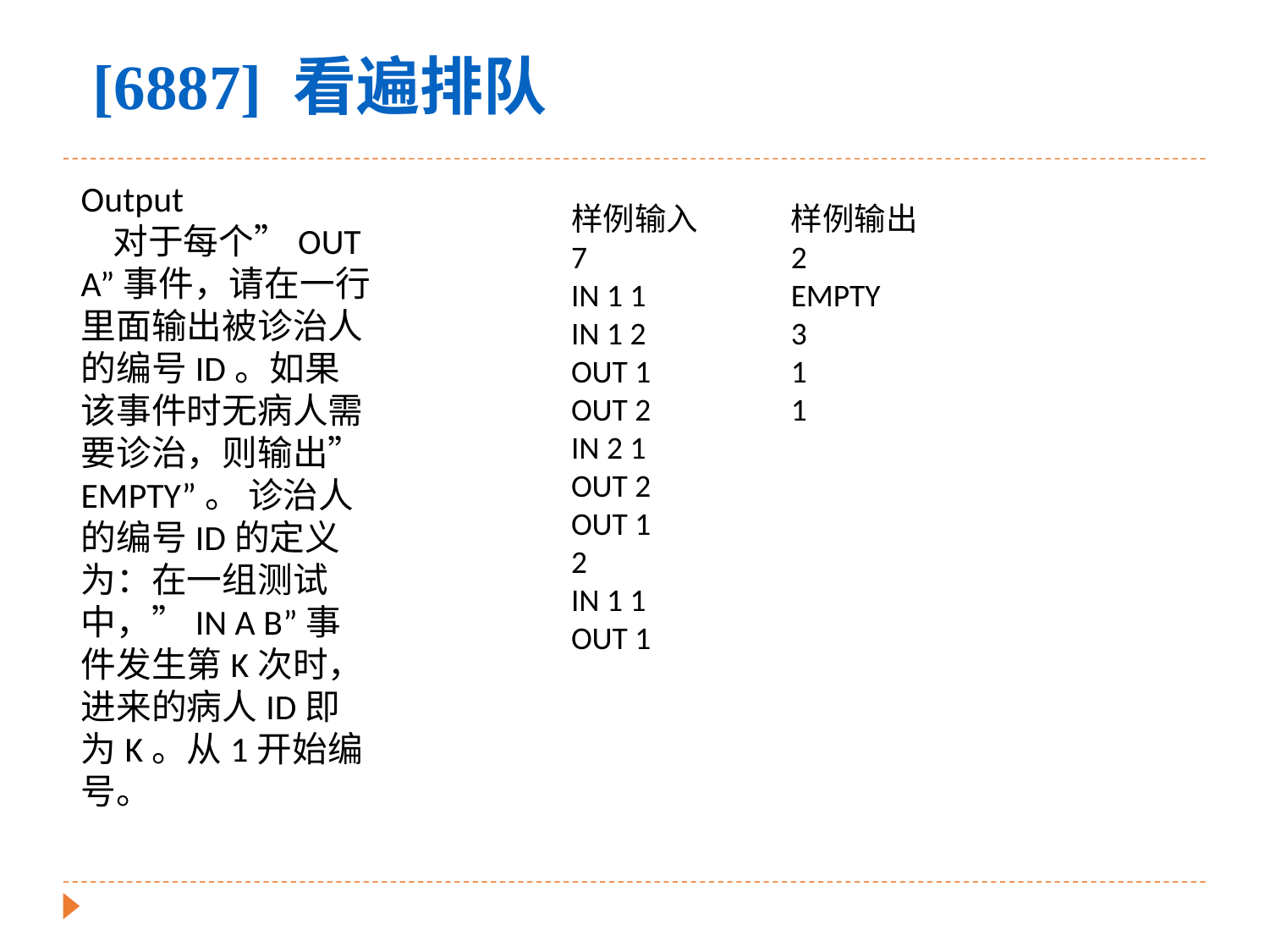

[6887] 看遍排队
Output
   对于每个”OUT A”事件，请在一行里面输出被诊治人的编号ID。如果该事件时无病人需要诊治，则输出”EMPTY”。 诊治人的编号ID的定义为：在一组测试中，”IN A B”事件发生第K次时，进来的病人ID即为K。从1开始编号。

样例输入
7
IN 1 1
IN 1 2
OUT 1
OUT 2
IN 2 1
OUT 2
OUT 1
2
IN 1 1
OUT 1

样例输出
2
EMPTY
3
1
1

29